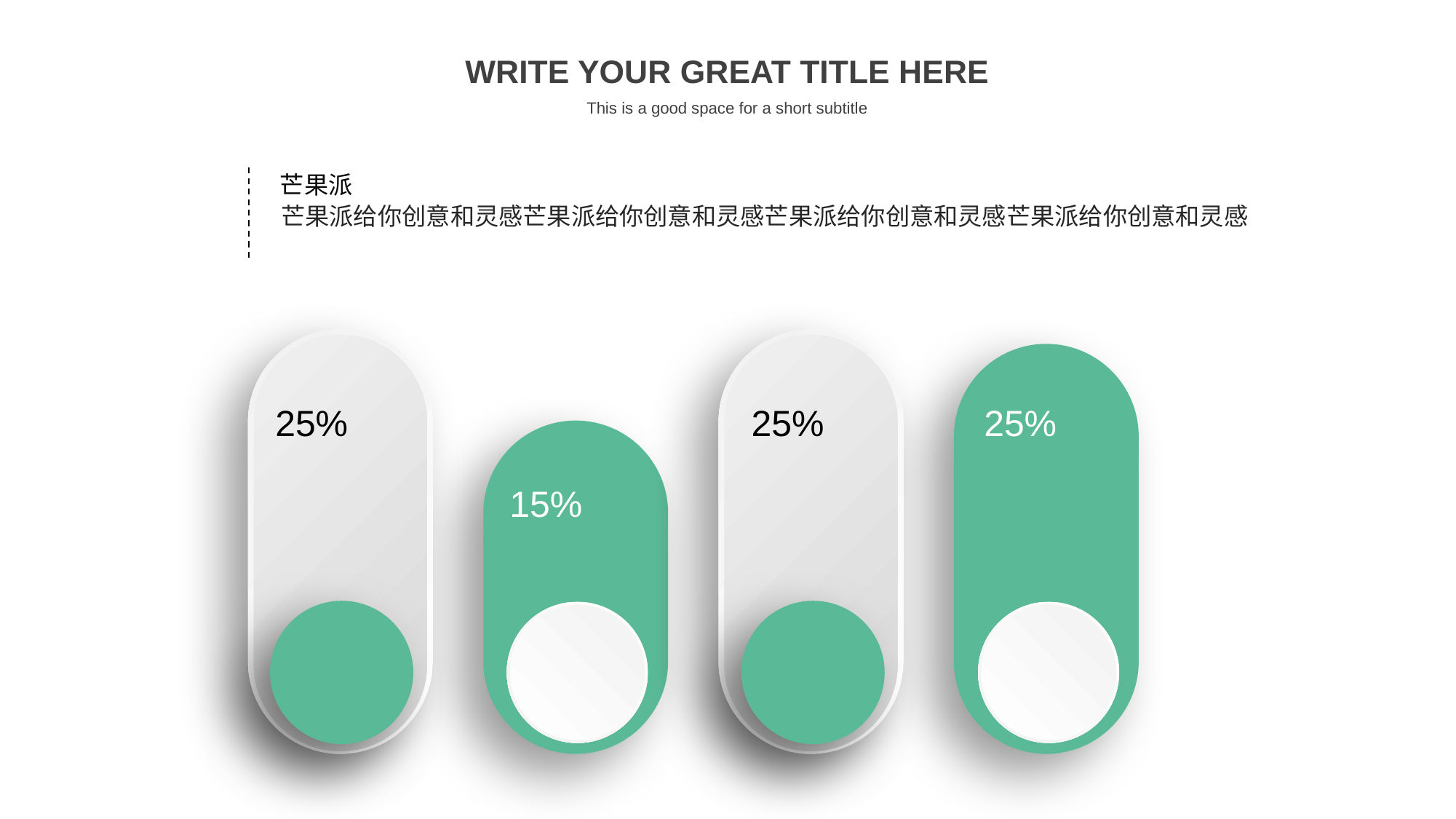

WRITE YOUR GREAT TITLE HERE
This is a good space for a short subtitle
芒果派
芒果派给你创意和灵感芒果派给你创意和灵感芒果派给你创意和灵感芒果派给你创意和灵感

25%
25%
25%

15%